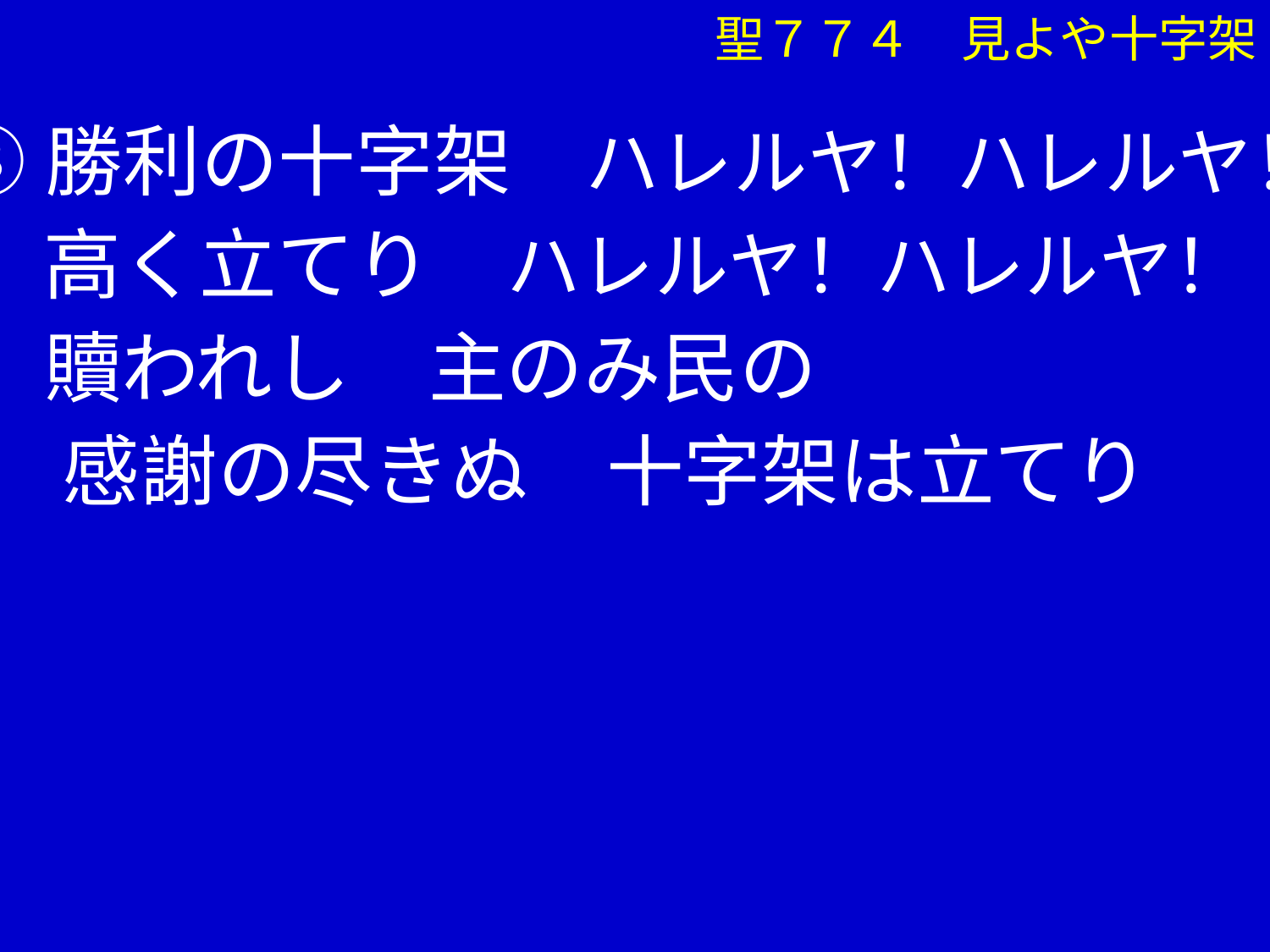

聖７７４　見よや十字架
③勝利の十字架　ハレルヤ！ハレルヤ！
　 高く立てり　ハレルヤ！ハレルヤ！
　 贖われし　主のみ民の
 　感謝の尽きぬ　十字架は立てり